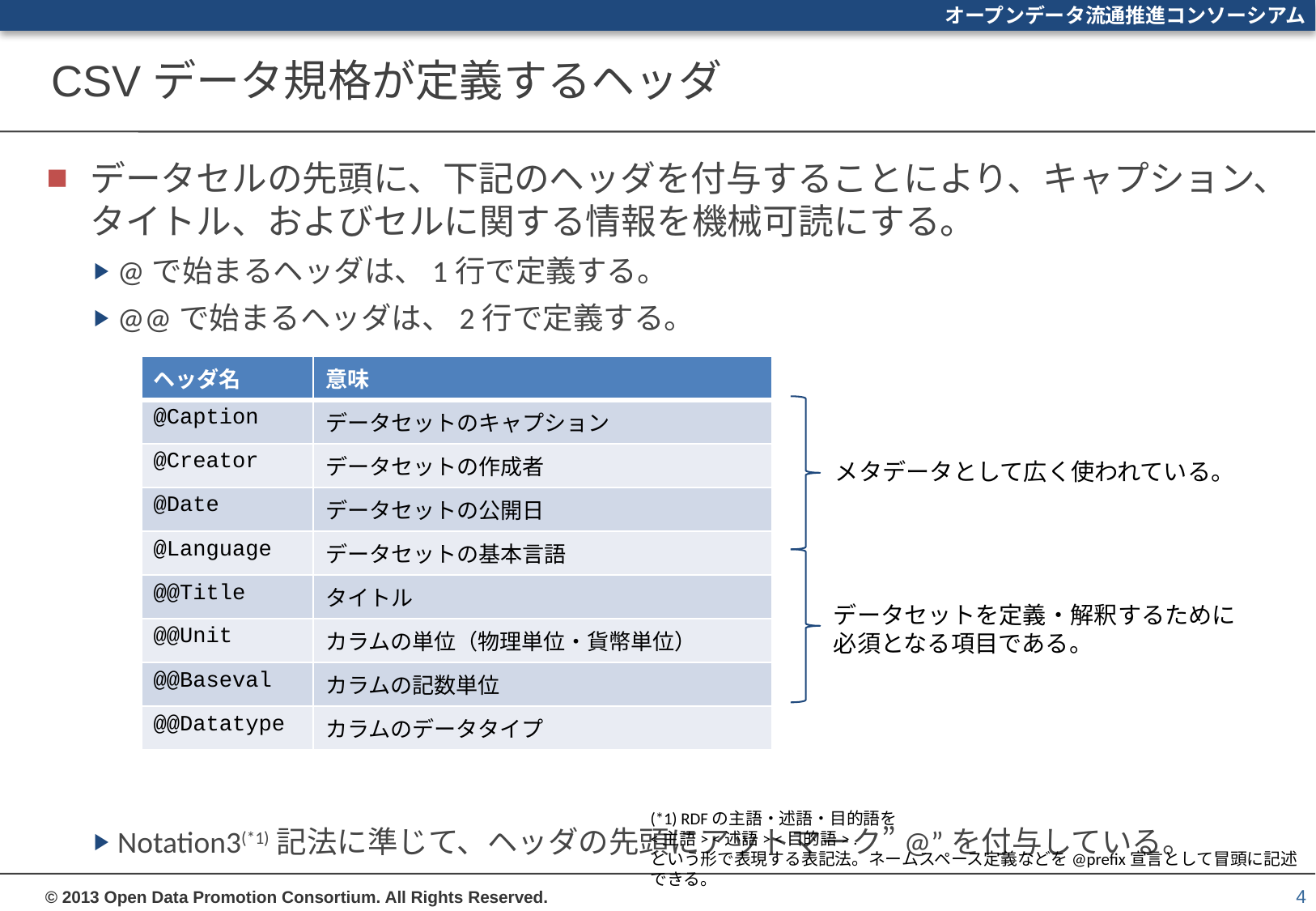

# CSVデータ規格が定義するヘッダ
データセルの先頭に、下記のヘッダを付与することにより、キャプション、タイトル、およびセルに関する情報を機械可読にする。
@で始まるヘッダは、1行で定義する。
@@で始まるヘッダは、2行で定義する。

Notation3(*1)記法に準じて、ヘッダの先頭にアットマーク”@”を付与している。
| ヘッダ名 | 意味 |
| --- | --- |
| @Caption | データセットのキャプション |
| @Creator | データセットの作成者 |
| @Date | データセットの公開日 |
| @Language | データセットの基本言語 |
| @@Title | タイトル |
| @@Unit | カラムの単位（物理単位・貨幣単位） |
| @@Baseval | カラムの記数単位 |
| @@Datatype | カラムのデータタイプ |

メタデータとして広く使われている。

データセットを定義・解釈するために
必須となる項目である。
(*1) RDFの主語・述語・目的語を
<主語> <述語> <目的語> .
という形で表現する表記法。ネームスペース定義などを@prefix宣言として冒頭に記述できる。
4